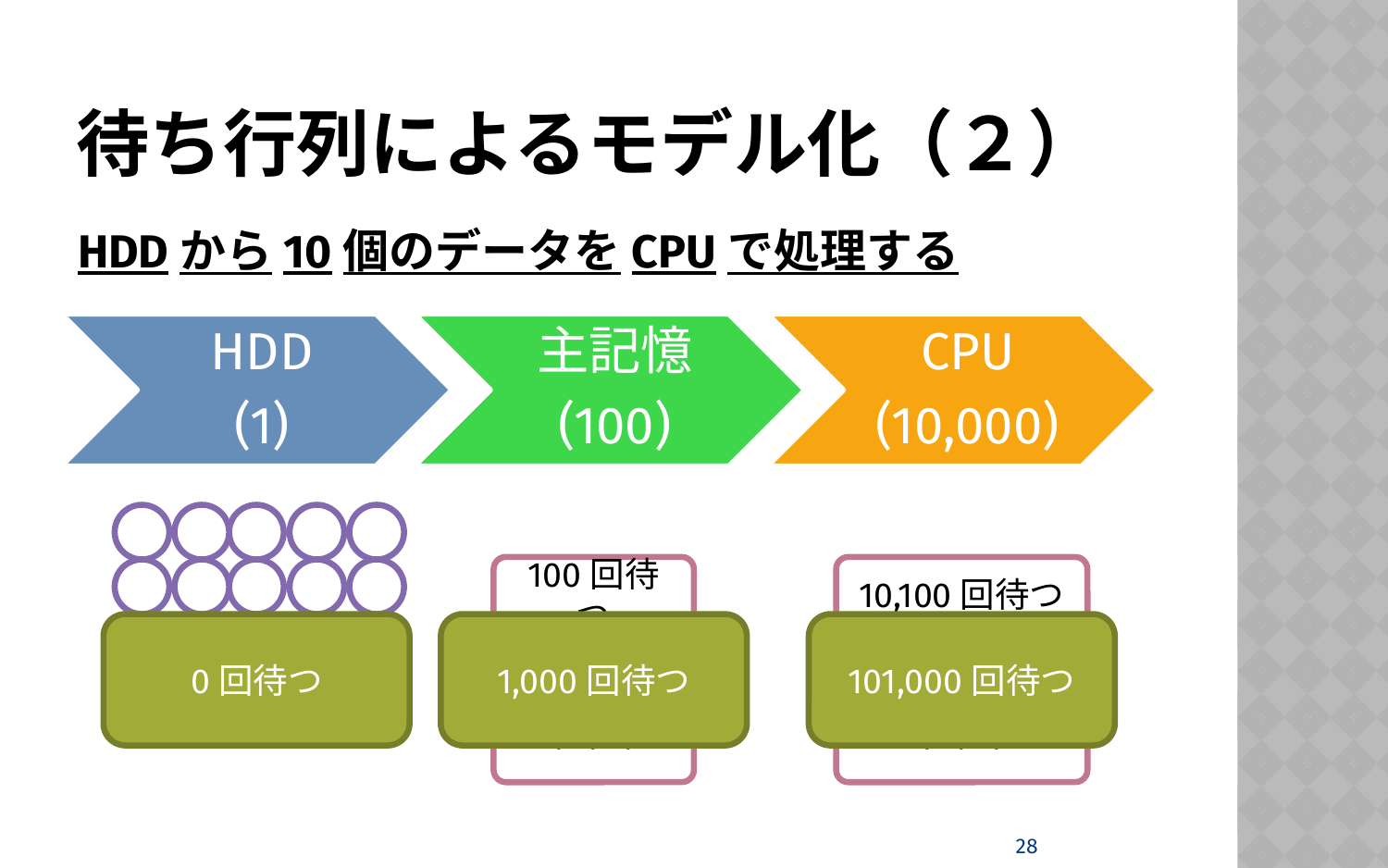

# 待ち行列によるモデル化（２）
HDDから10個のデータをCPUで処理する
HDD
(1)
主記憶
(100)
CPU
(10,000)

100回待つ
10,100回待つ

0回待つ
1,000回待つ
101,000回待つ
100回待つ
10,100回待つ
・・・
・・・
28